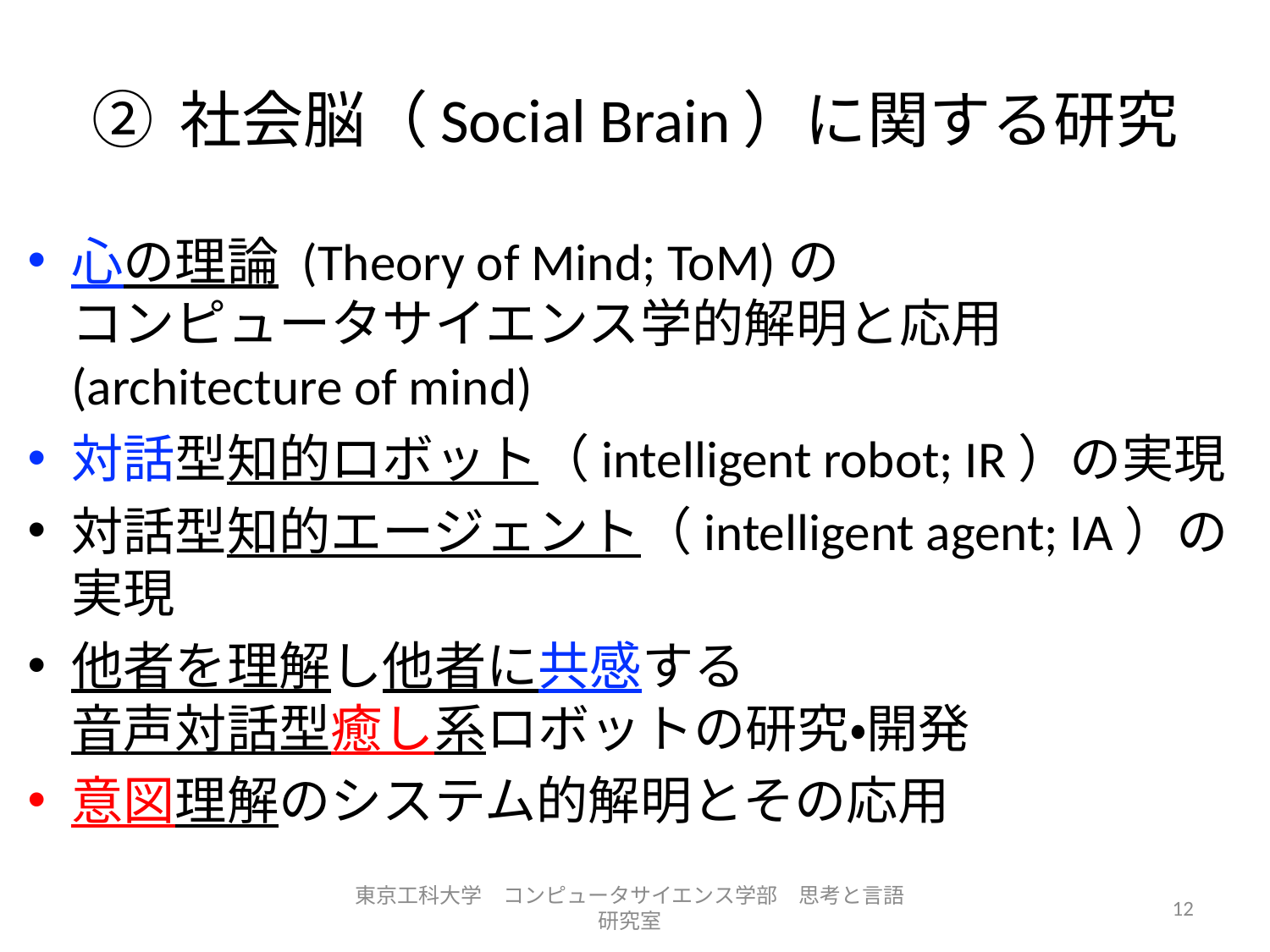

# ② 社会脳（Social Brain）に関する研究
心の理論 (Theory of Mind; ToM)の
コンピュータサイエンス学的解明と応用
(architecture of mind)
対話型知的ロボット（intelligent robot; IR）の実現
対話型知的エージェント（intelligent agent; IA）の実現
他者を理解し他者に共感する
音声対話型癒し系ロボットの研究・開発
意図理解のシステム的解明とその応用
東京工科大学　コンピュータサイエンス学部　思考と言語研究室
12